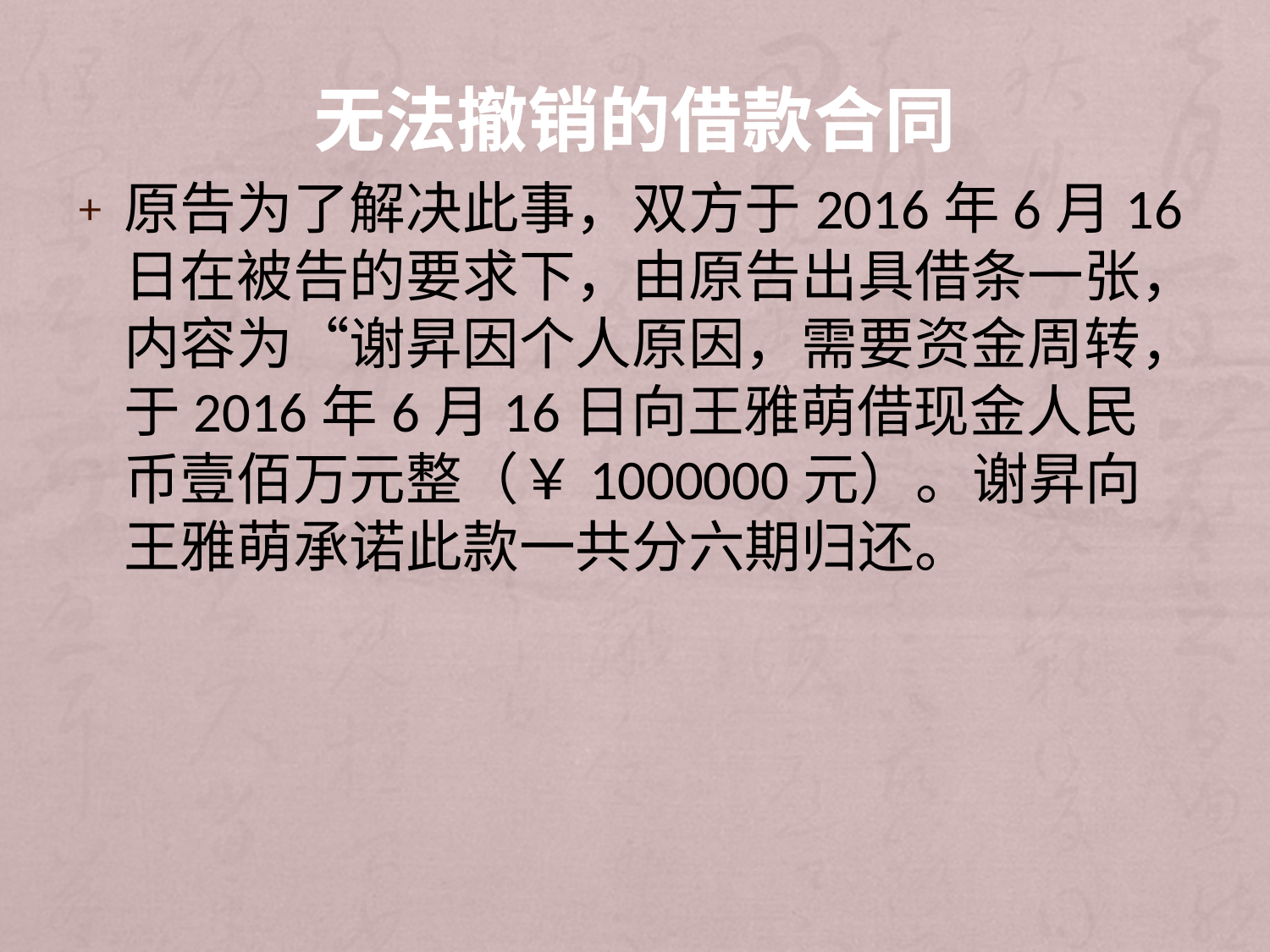

# 无法撤销的借款合同
原告为了解决此事，双方于2016年6月16日在被告的要求下，由原告出具借条一张，内容为“谢昇因个人原因，需要资金周转，于2016年6月16日向王雅萌借现金人民币壹佰万元整（￥1000000元）。谢昇向王雅萌承诺此款一共分六期归还。